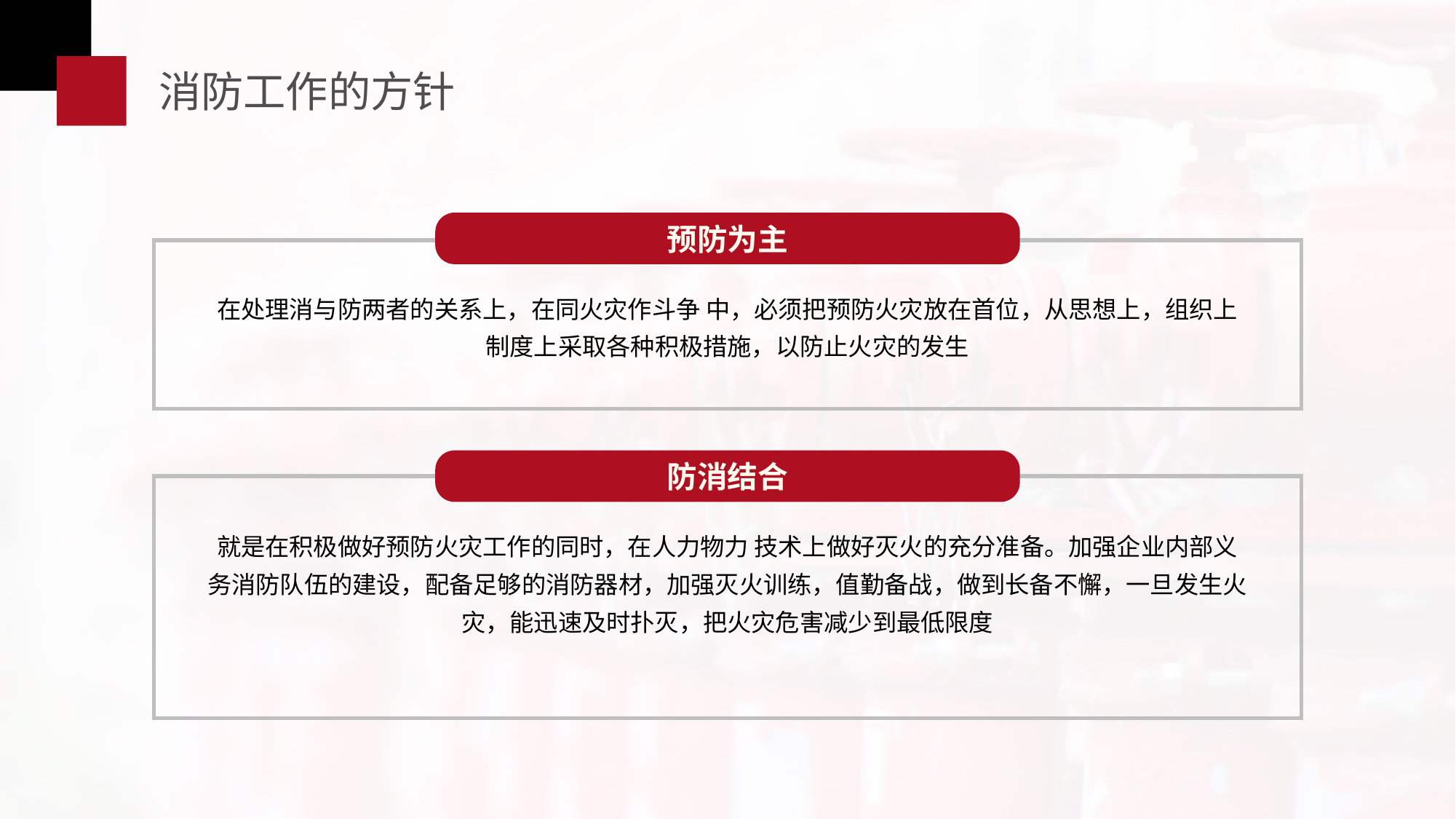

消防工作的方针
预防为主

在处理消与防两者的关系上，在同火灾作斗争 中，必须把预防火灾放在首位，从思想上，组织上制度上采取各种积极措施，以防止火灾的发生
防消结合

就是在积极做好预防火灾工作的同时，在人力物力 技术上做好灭火的充分准备。加强企业内部义务消防队伍的建设，配备足够的消防器材，加强灭火训练，值勤备战，做到长备不懈，一旦发生火灾，能迅速及时扑灭，把火灾危害减少到最低限度